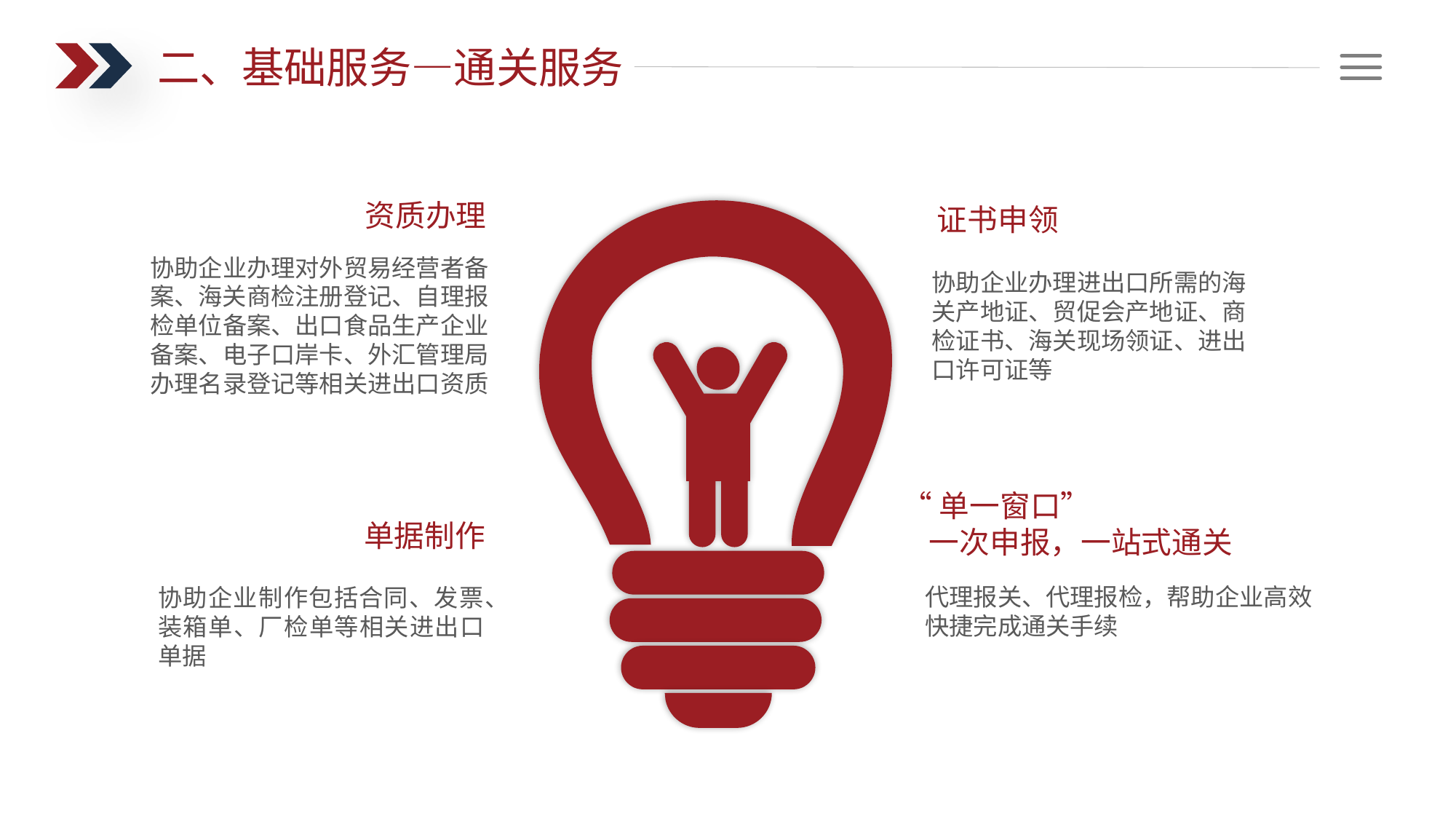

二、基础服务—通关服务

资质办理
证书申领

协助企业办理对外贸易经营者备案、海关商检注册登记、自理报检单位备案、出口食品生产企业备案、电子口岸卡、外汇管理局办理名录登记等相关进出口资质

协助企业办理进出口所需的海关产地证、贸促会产地证、商检证书、海关现场领证、进出口许可证等

“单一窗口”
   一次申报，一站式通关
单据制作
协助企业制作包括合同、发票、装箱单、厂检单等相关进出口单据
代理报关、代理报检，帮助企业高效快捷完成通关手续